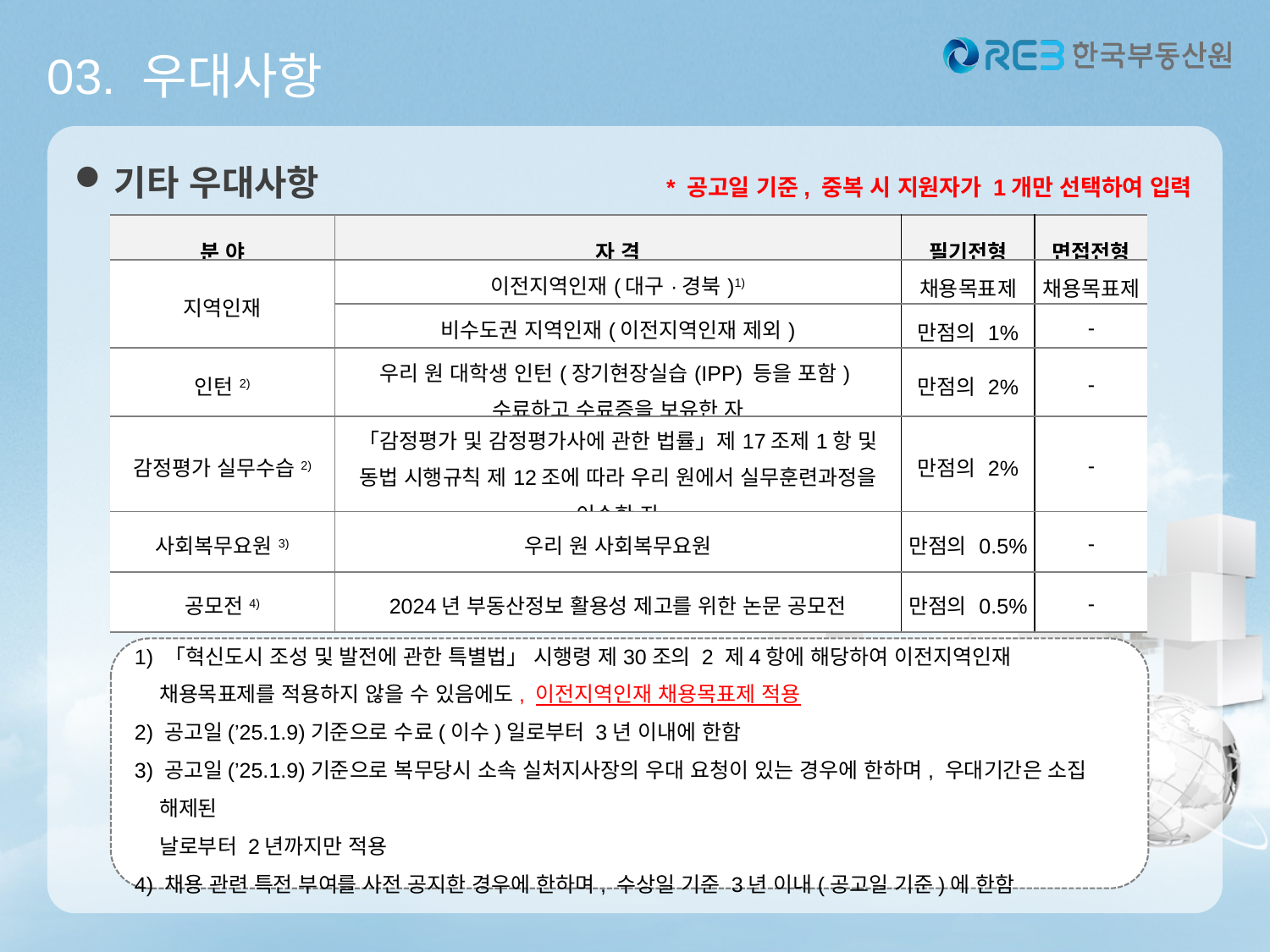

03. 우대사항
기타 우대사항                                  * 공고일 기준, 중복 시 지원자가 1개만 선택하여 입력
| 분 야 | 자 격 | 필기전형 | 면접전형 |
| --- | --- | --- | --- |
| 지역인재 | 이전지역인재(대구·경북)1) | 채용목표제 | 채용목표제 |
|  | 비수도권 지역인재(이전지역인재 제외) | 만점의 1% | - |
| 인턴2) | 우리 원 대학생 인턴(장기현장실습(IPP) 등을 포함) 수료하고 수료증을 보유한 자 | 만점의 2% | - |
| 감정평가 실무수습2) | 「감정평가 및 감정평가사에 관한 법률」제17조제1항 및 동법 시행규칙 제12조에 따라 우리 원에서 실무훈련과정을 이수한 자 | 만점의 2% | - |
| 사회복무요원3) | 우리 원 사회복무요원 | 만점의 0.5% | - |
| 공모전4) | 2024년 부동산정보 활용성 제고를 위한 논문 공모전 | 만점의 0.5% | - |
1) 「혁신도시 조성 및 발전에 관한 특별법」 시행령 제30조의 2 제4항에 해당하여 이전지역인재 채용목표제를 적용하지 않을 수 있음에도, 이전지역인재 채용목표제 적용
2) 공고일(’25.1.9)기준으로 수료(이수)일로부터 3년 이내에 한함
3) 공고일(’25.1.9)기준으로 복무당시 소속 실처지사장의 우대 요청이 있는 경우에 한하며, 우대기간은 소집 해제된
날로부터 2년까지만 적용
4) 채용 관련 특전 부여를 사전 공지한 경우에 한하며, 수상일 기준 3년 이내(공고일 기준)에 한함